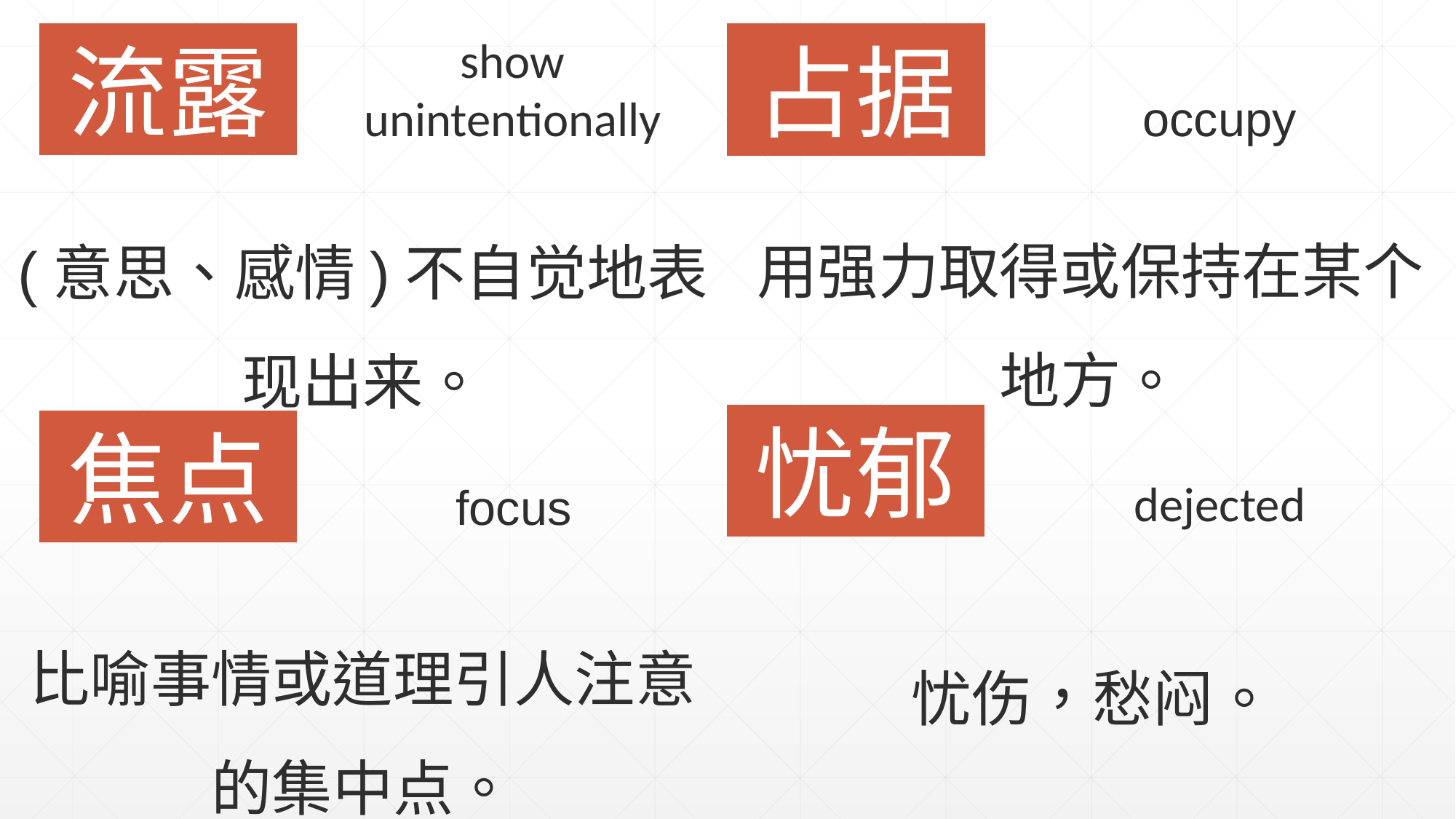

流露
占据
show unintentionally
occupy
用强力取得或保持在某个地方。
(意思、感情)不自觉地表现出来。
忧郁
焦点
dejected
focus
比喻事情或道理引人注意的集中点。
忧伤，愁闷。